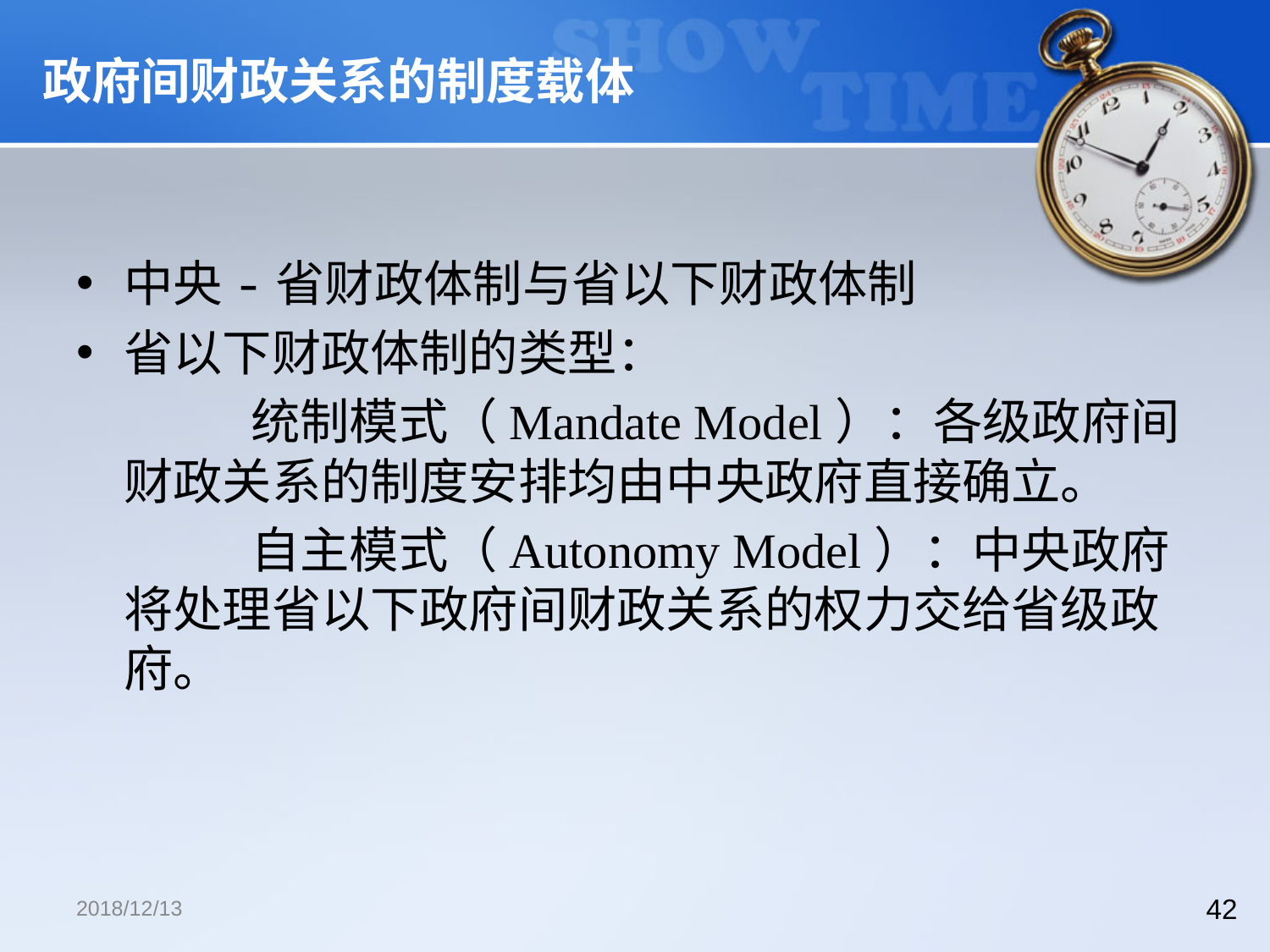

# 政府间财政关系的制度载体
中央-省财政体制与省以下财政体制
省以下财政体制的类型：
		统制模式（Mandate Model）：各级政府间财政关系的制度安排均由中央政府直接确立。
		自主模式（Autonomy Model）：中央政府将处理省以下政府间财政关系的权力交给省级政府。
2018/12/13
42